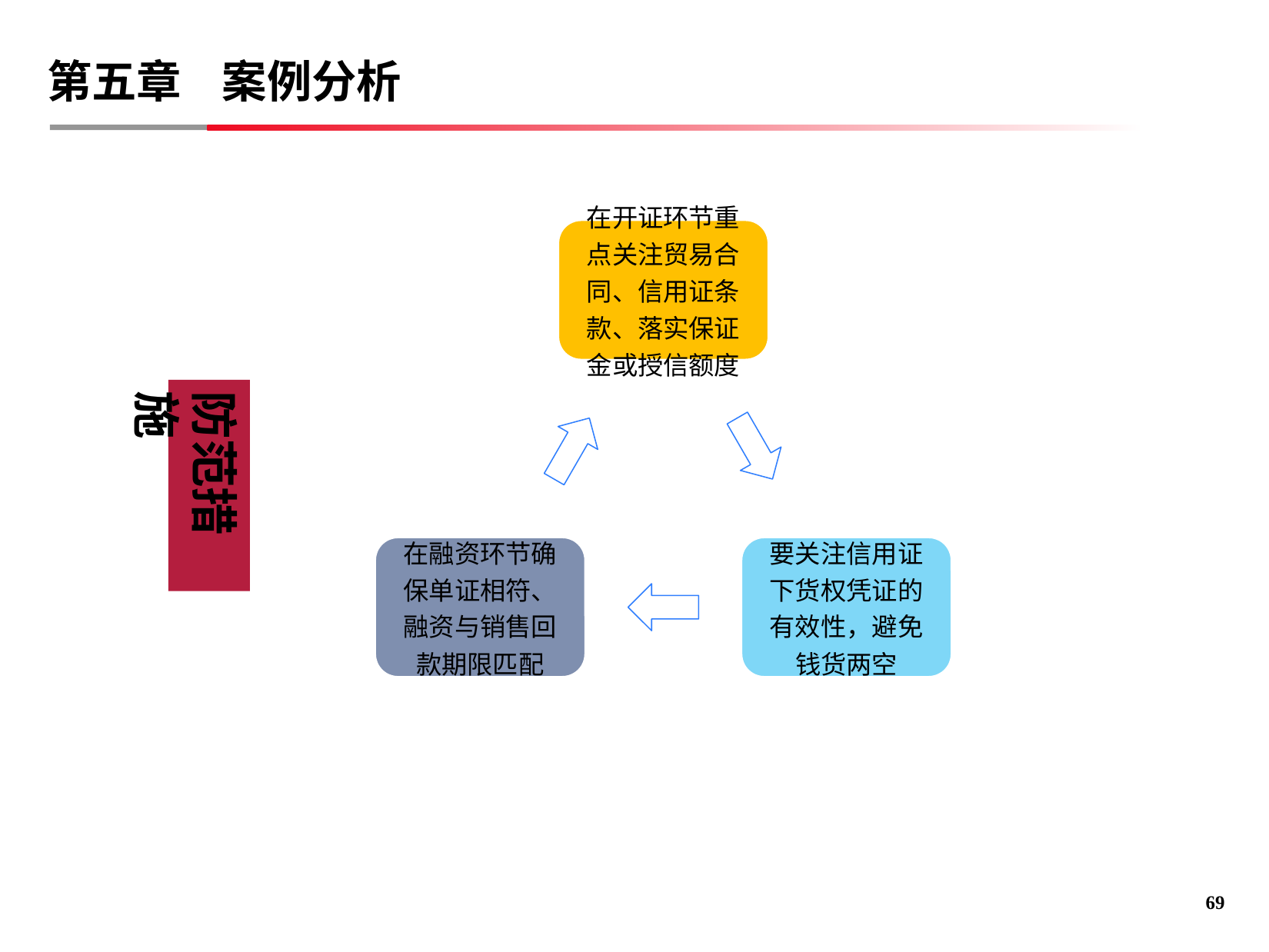

第五章    案例分析
在开证环节重点关注贸易合同、信用证条款、落实保证金或授信额度
要关注信用证下货权凭证的有效性，避免钱货两空
在融资环节确保单证相符、融资与销售回款期限匹配
防范措施
69